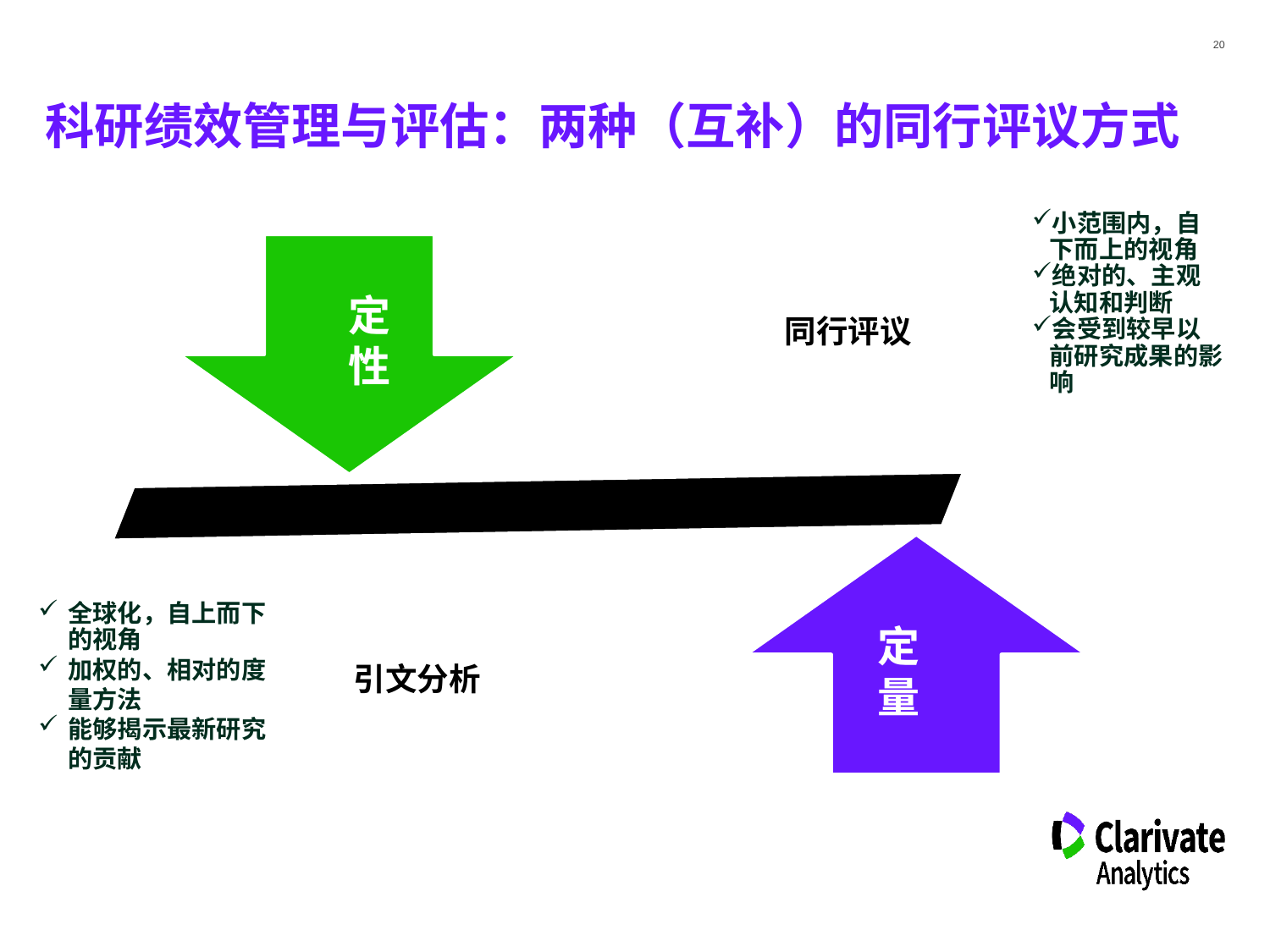

# 科研绩效管理与评估：两种（互补）的同行评议方式
同行评议
引文分析
小范围内，自下而上的视角
绝对的、主观认知和判断
会受到较早以前研究成果的影响
定性
全球化，自上而下的视角
加权的、相对的度量方法
能够揭示最新研究的贡献
定量